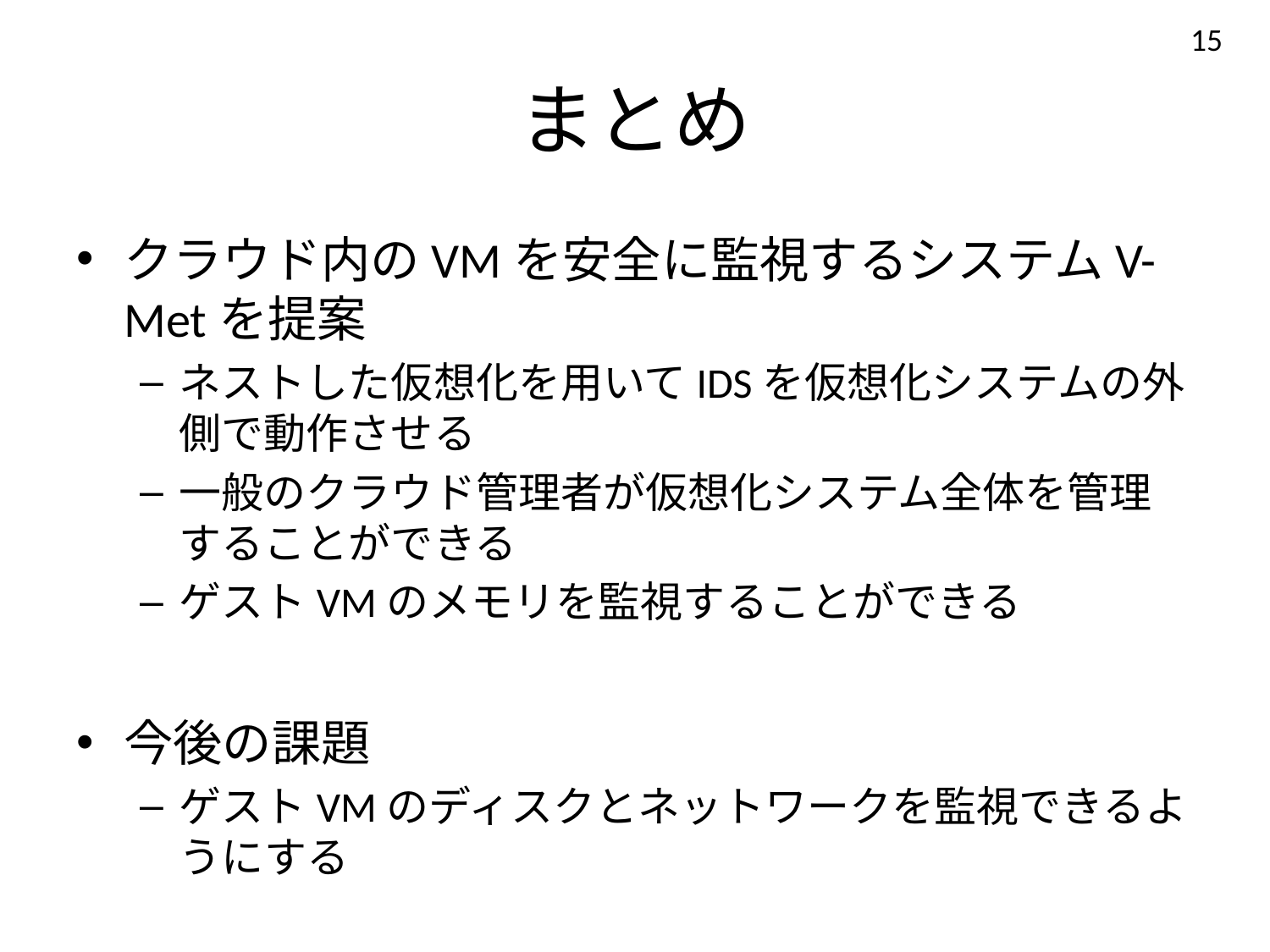

15
# まとめ
クラウド内のVMを安全に監視するシステムV-Metを提案
ネストした仮想化を用いてIDSを仮想化システムの外側で動作させる
一般のクラウド管理者が仮想化システム全体を管理することができる
ゲストVMのメモリを監視することができる

今後の課題
ゲストVMのディスクとネットワークを監視できるようにする